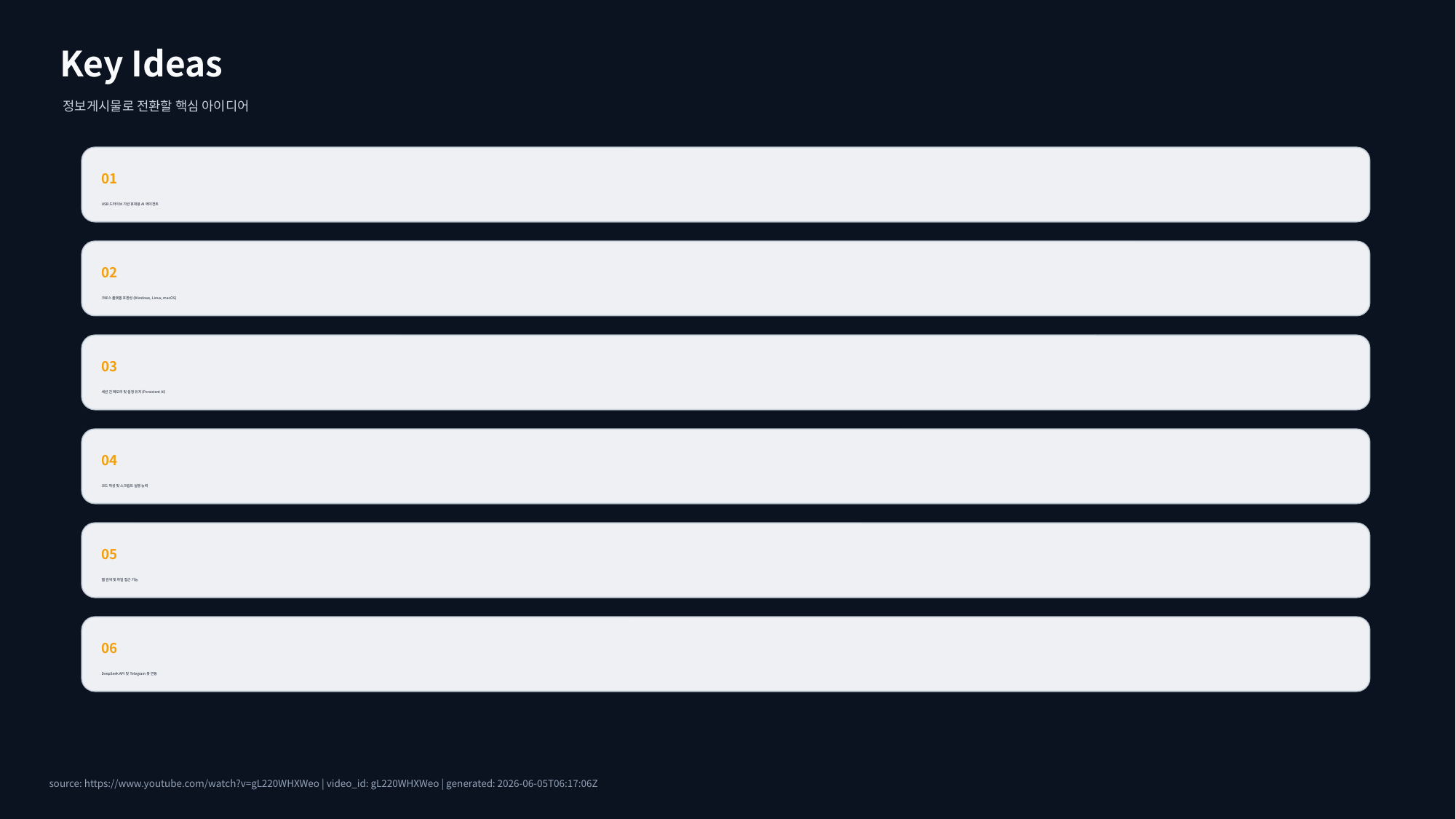

Key Ideas
정보게시물로 전환할 핵심 아이디어

01
USB 드라이브 기반 휴대용 AI 에이전트

02
크로스 플랫폼 호환성 (Windows, Linux, macOS)

03
세션 간 메모리 및 설정 유지 (Persistent AI)

04
코드 작성 및 스크립트 실행 능력

05
웹 검색 및 파일 접근 기능

06
DeepSeek API 및 Telegram 봇 연동
source: https://www.youtube.com/watch?v=gL220WHXWeo | video_id: gL220WHXWeo | generated: 2026-06-05T06:17:06Z